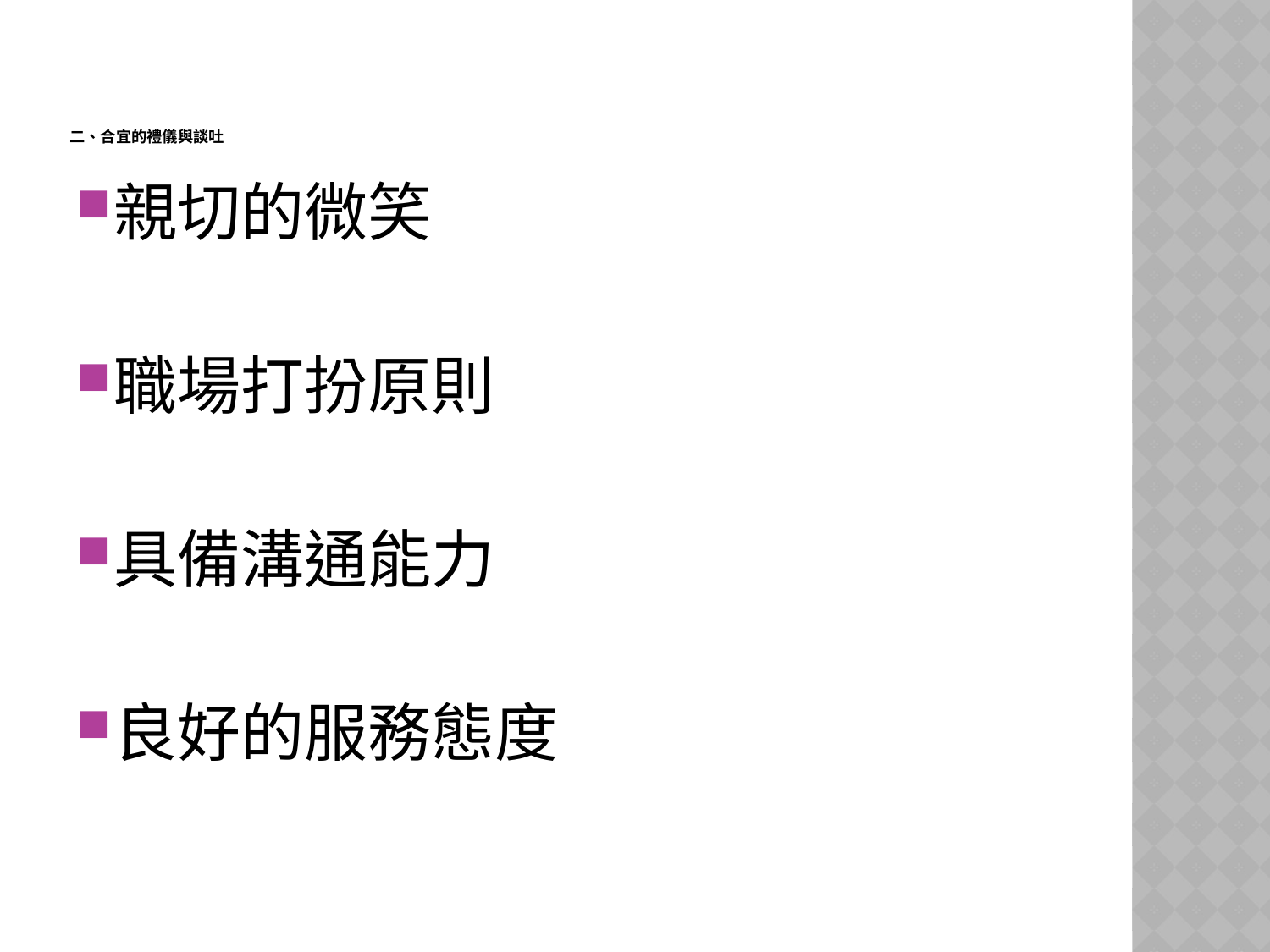

# 二、合宜的禮儀與談吐
親切的微笑

職場打扮原則

具備溝通能力

良好的服務態度